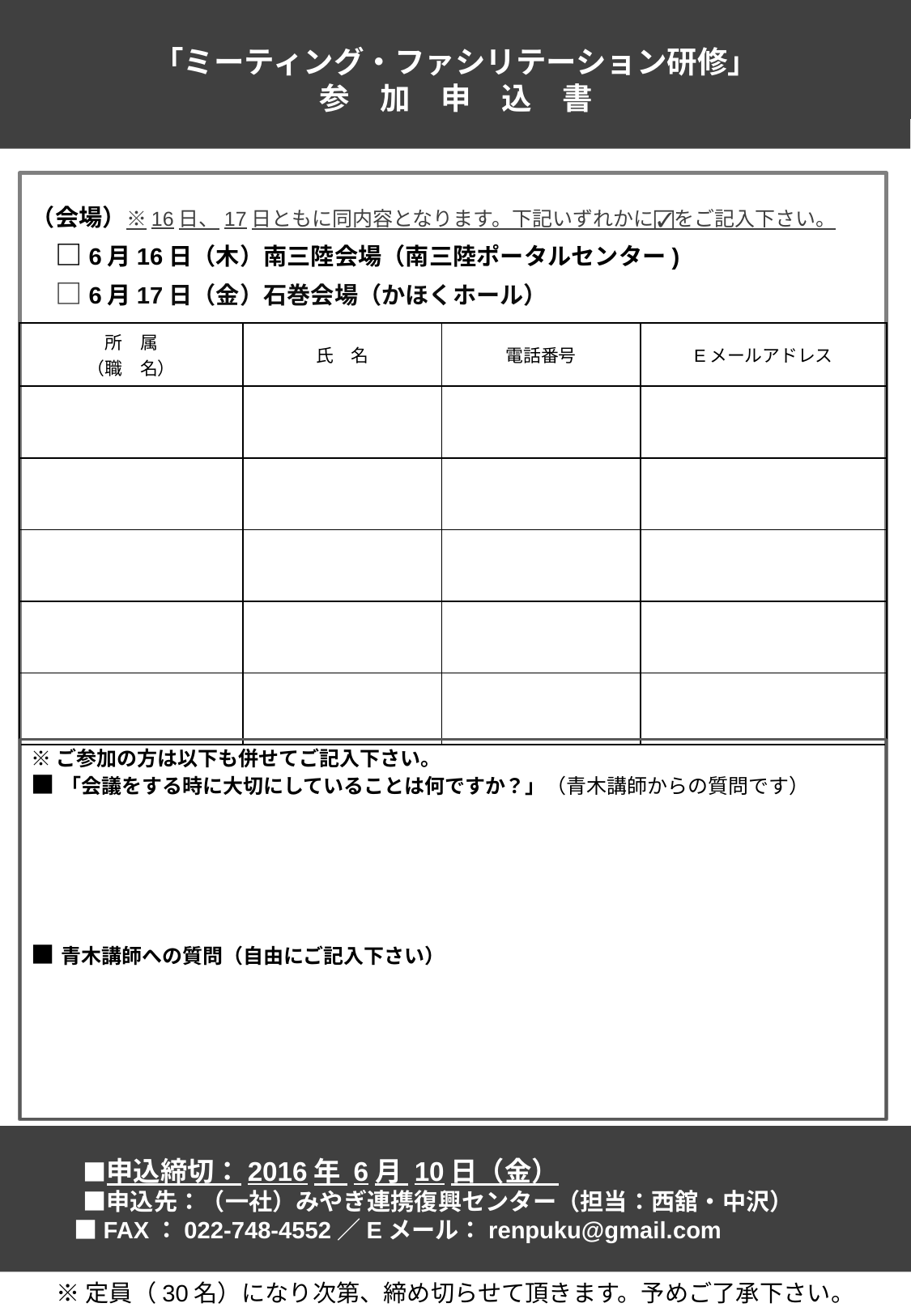

「ミーティング・ファシリテーション研修」
参　加　申　込　書

（会場）※16日、17日ともに同内容となります。下記いずれかに☑をご記入下さい。
　□6月16日（木）南三陸会場（南三陸ポータルセンター)
　□6月17日（金）石巻会場（かほくホール）

| 所　属 （職　名） | 氏　名 | 電話番号 | Eメールアドレス |
| --- | --- | --- | --- |
|  |  |  |  |
|  |  |  |  |
|  |  |  |  |
|  |  |  |  |
|  |  |  |  |
※ご参加の方は以下も併せてご記入下さい。
■「会議をする時に大切にしていることは何ですか？」（青木講師からの質問です）

■青木講師への質問（自由にご記入下さい）

　　　■申込締切：2016年 6月 10日（金）
　　　■申込先：（一社）みやぎ連携復興センター（担当：西舘・中沢）
      　■FAX：022-748-4552／Eメール：renpuku@gmail.com
※定員（30名）になり次第、締め切らせて頂きます。予めご了承下さい。